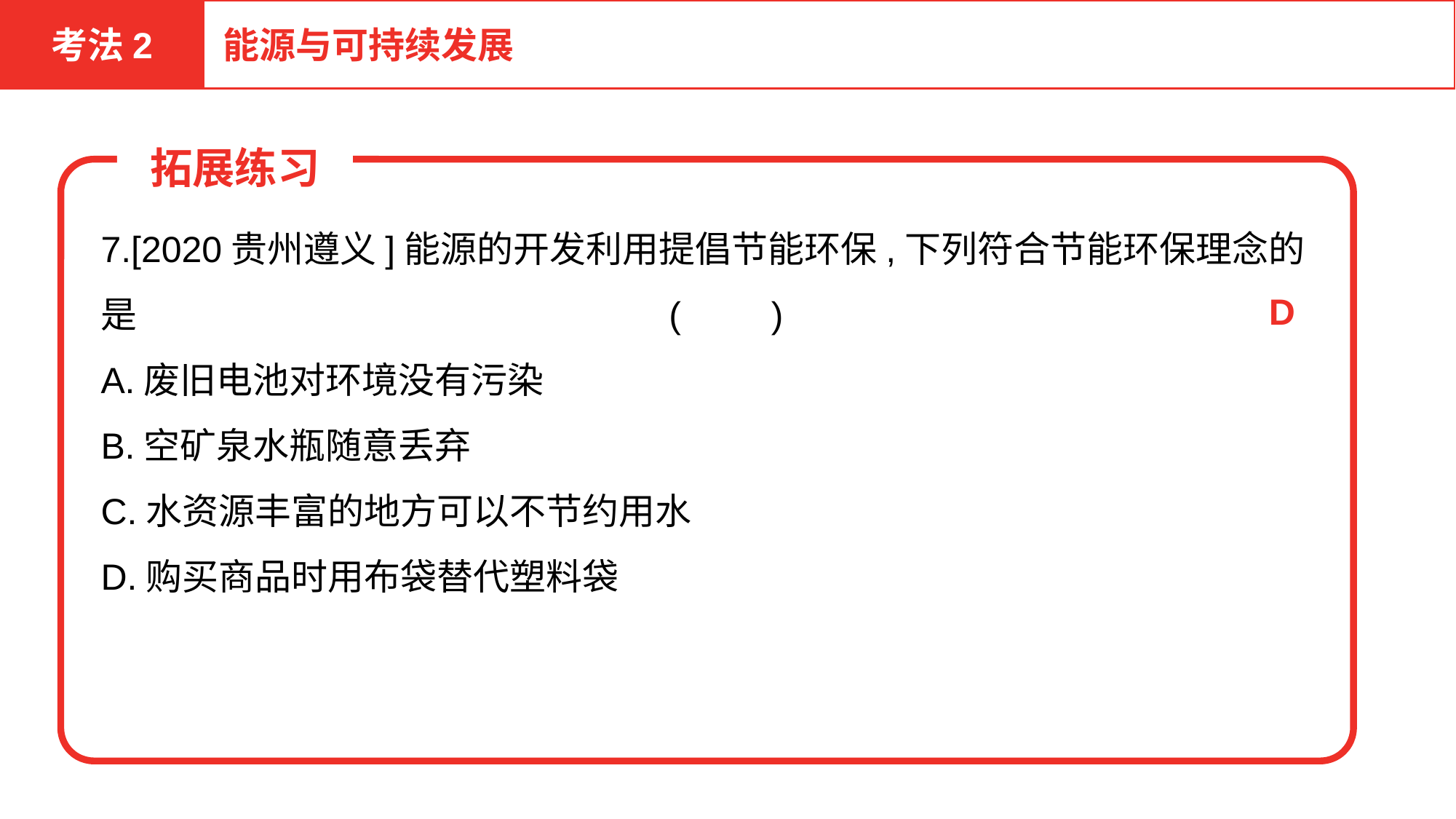

考法2
能源与可持续发展
拓展练习

7.[2020贵州遵义]能源的开发利用提倡节能环保,下列符合节能环保理念的是	                                                       (　　)
A.废旧电池对环境没有污染
B.空矿泉水瓶随意丢弃
C.水资源丰富的地方可以不节约用水
D.购买商品时用布袋替代塑料袋
D